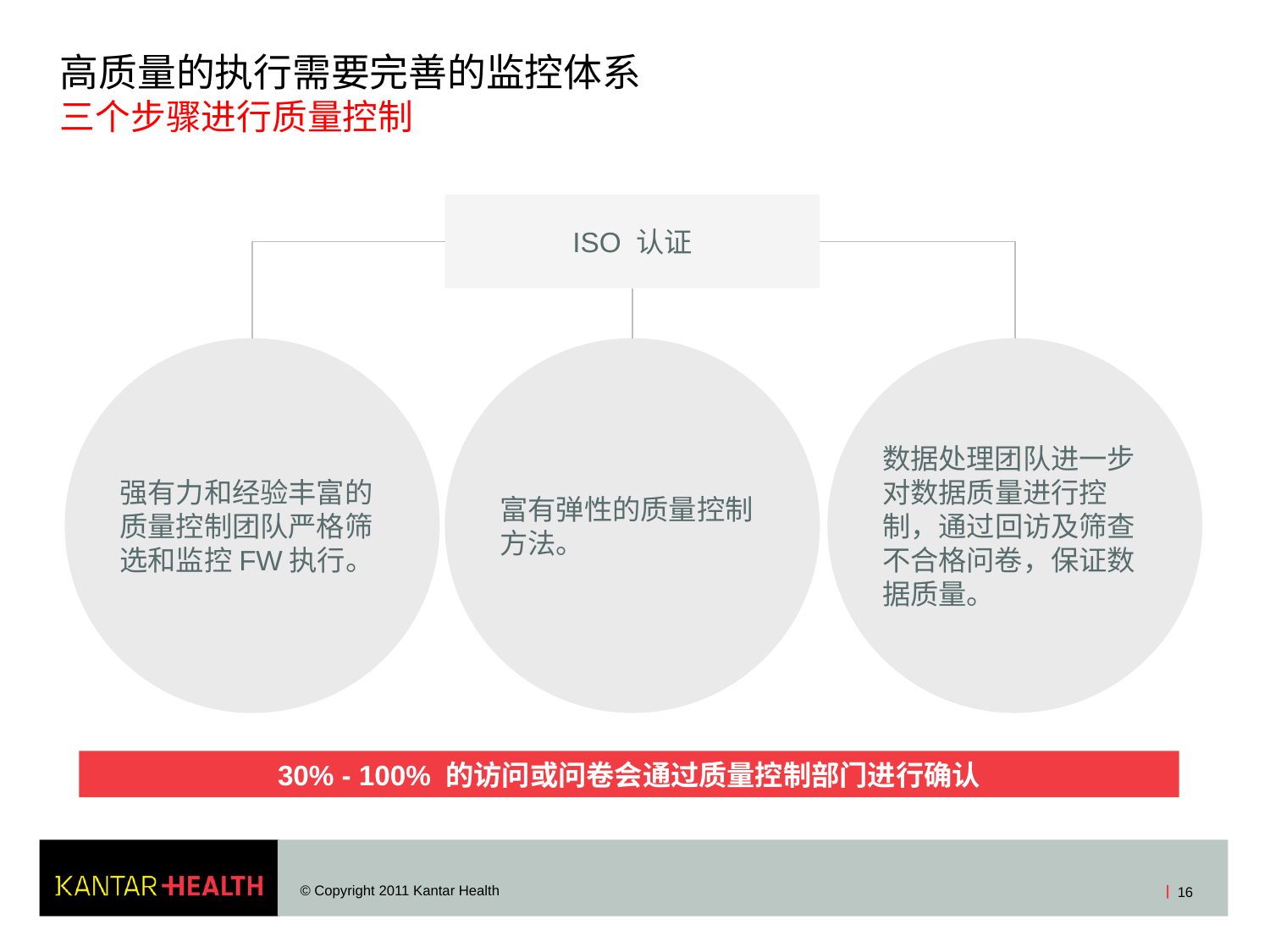

# 高质量的执行需要完善的监控体系 三个步骤进行质量控制
ISO 认证
强有力和经验丰富的质量控制团队严格筛选和监控FW执行。
富有弹性的质量控制方法。
数据处理团队进一步对数据质量进行控制，通过回访及筛查不合格问卷，保证数据质量。
30% - 100% 的访问或问卷会通过质量控制部门进行确认
© Copyright 2011 Kantar Health
16